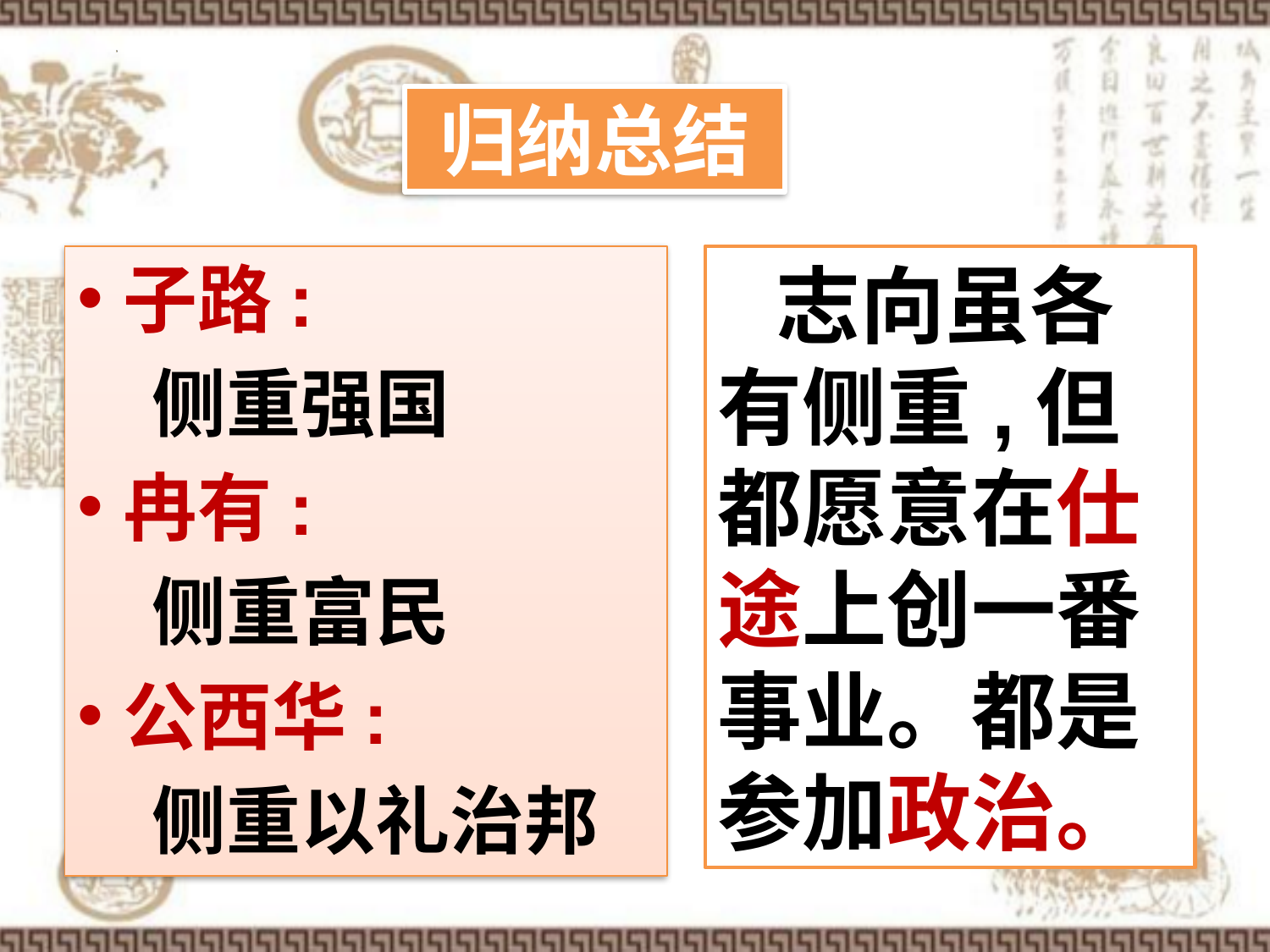

归纳总结
子路:
　侧重强国
冉有:
　侧重富民
公西华:
　侧重以礼治邦
  志向虽各有侧重,但都愿意在仕途上创一番事业。都是参加政治。